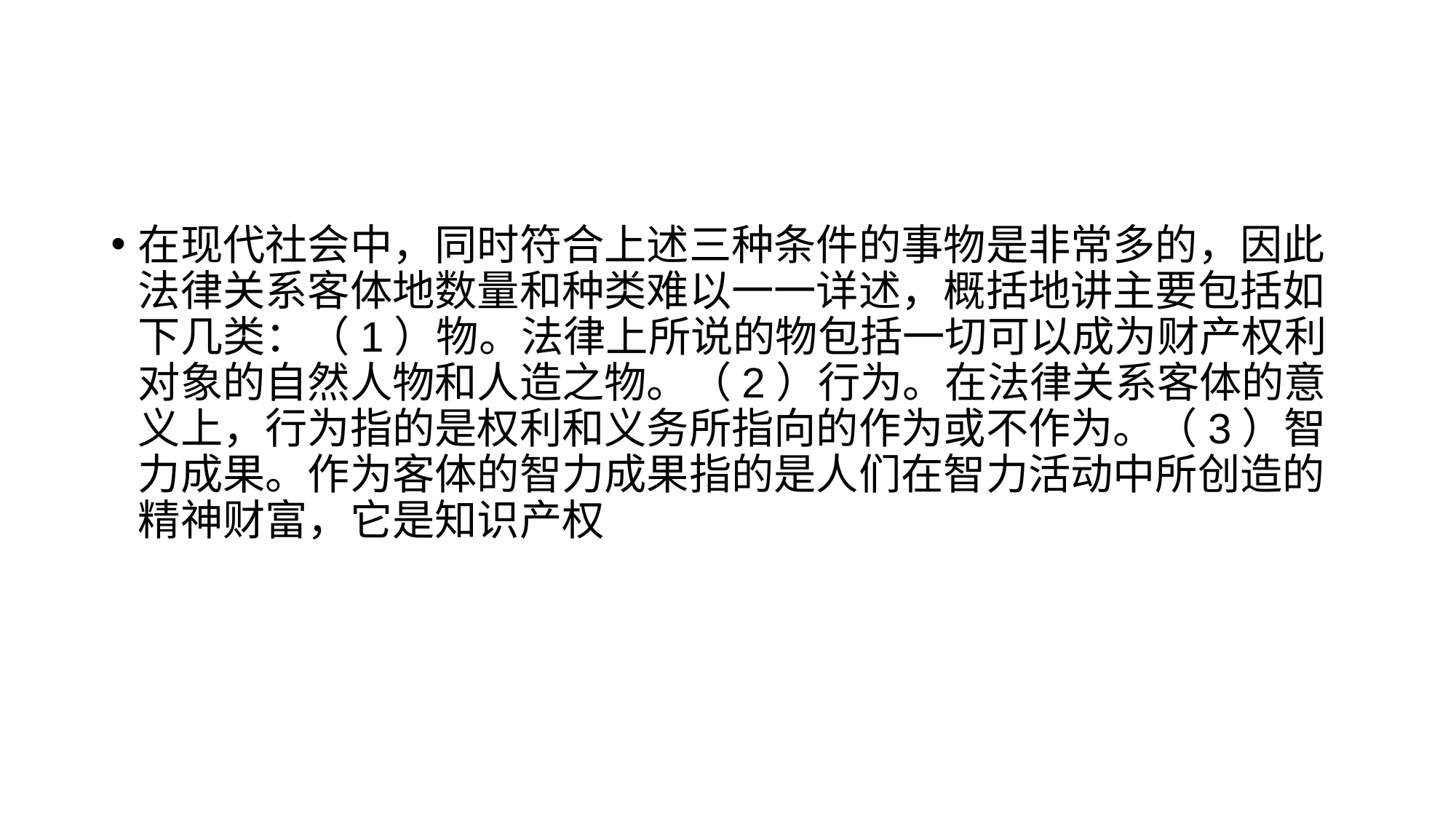

#
在现代社会中，同时符合上述三种条件的事物是非常多的，因此法律关系客体地数量和种类难以一一详述，概括地讲主要包括如下几类：（1）物。法律上所说的物包括一切可以成为财产权利对象的自然人物和人造之物。（2）行为。在法律关系客体的意义上，行为指的是权利和义务所指向的作为或不作为。（3）智力成果。作为客体的智力成果指的是人们在智力活动中所创造的精神财富，它是知识产权